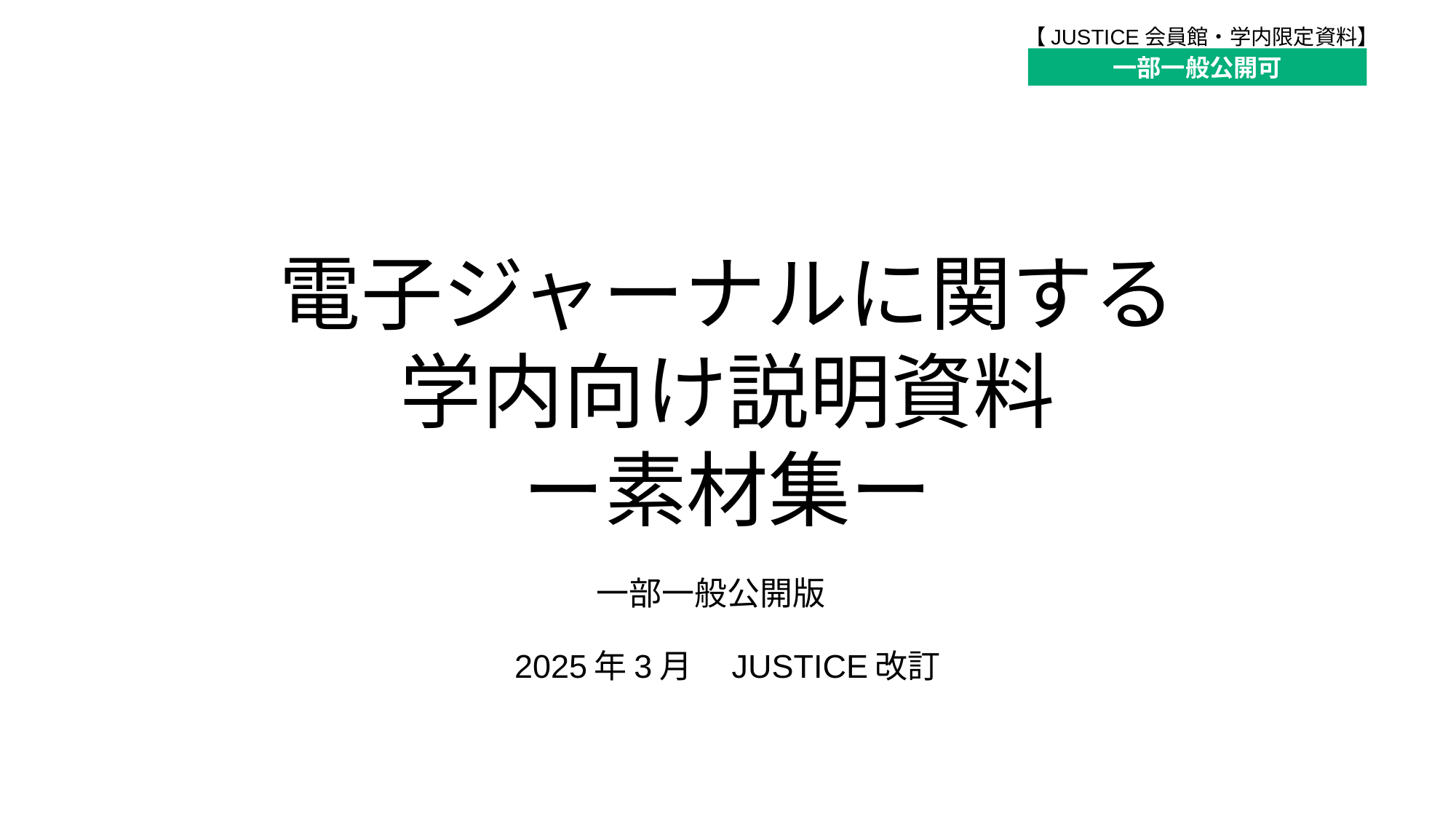

一部一般公開可
# 電子ジャーナルに関する 学内向け説明資料 ー素材集ー
一部一般公開版
2025年3月　JUSTICE改訂